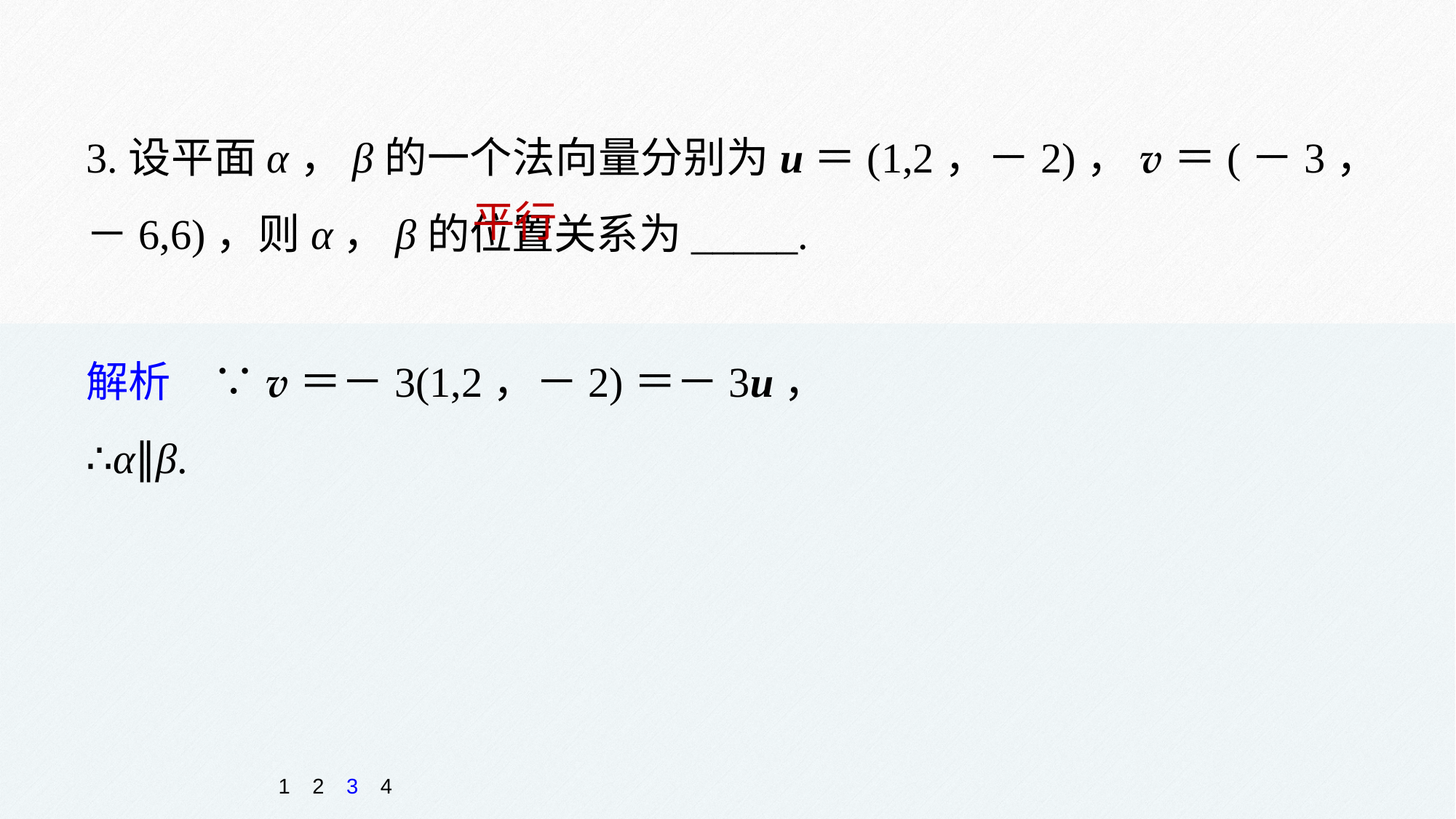

3.设平面α，β的一个法向量分别为u＝(1,2，－2)，v＝(－3，－6,6)，则α，β的位置关系为_____.
平行
解析　∵v＝－3(1,2，－2)＝－3u，
∴α∥β.
1
2
3
4